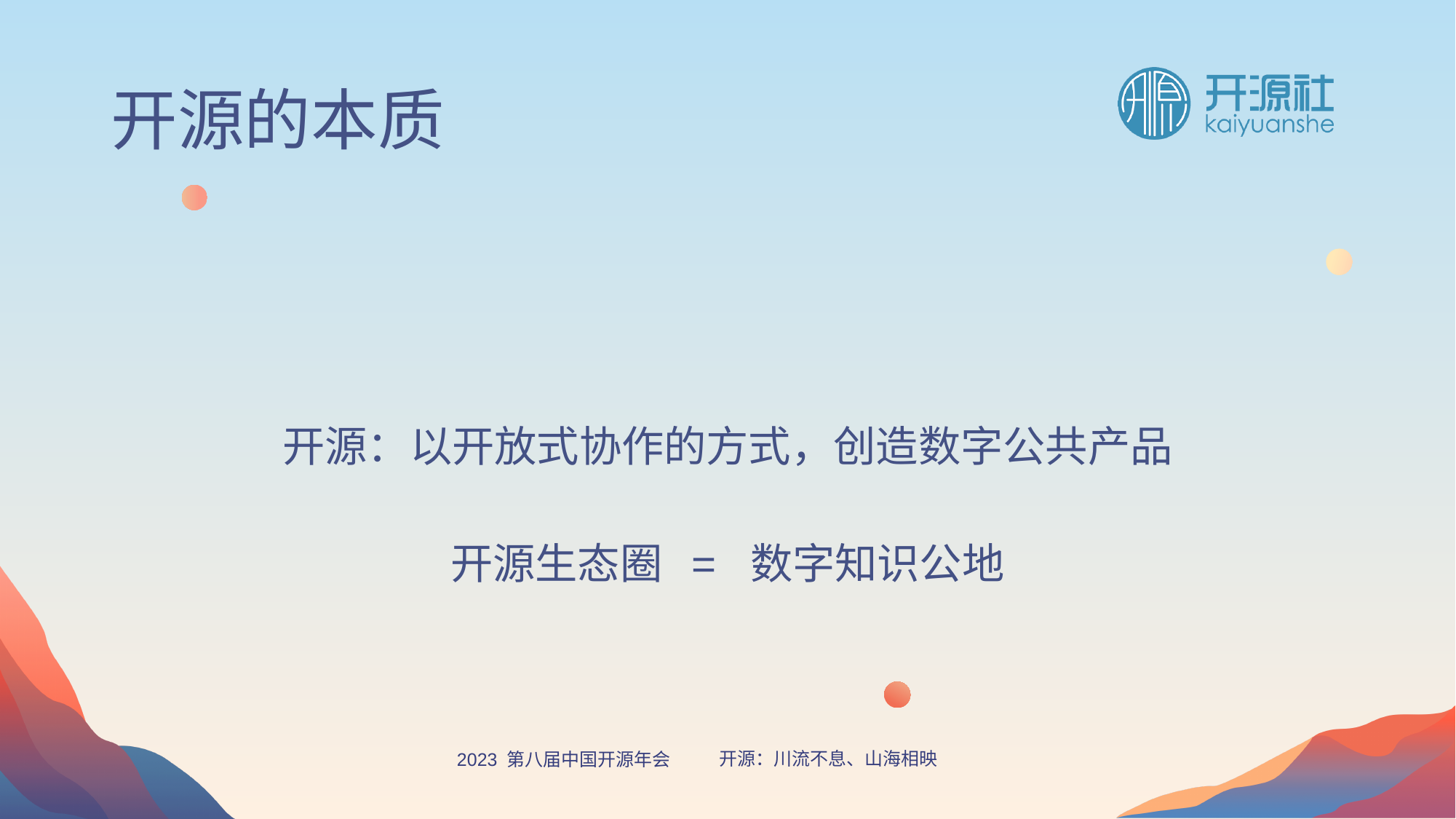

# 开源的本质
开源：以开放式协作的方式，创造数字公共产品
开源生态圈  =  数字知识公地